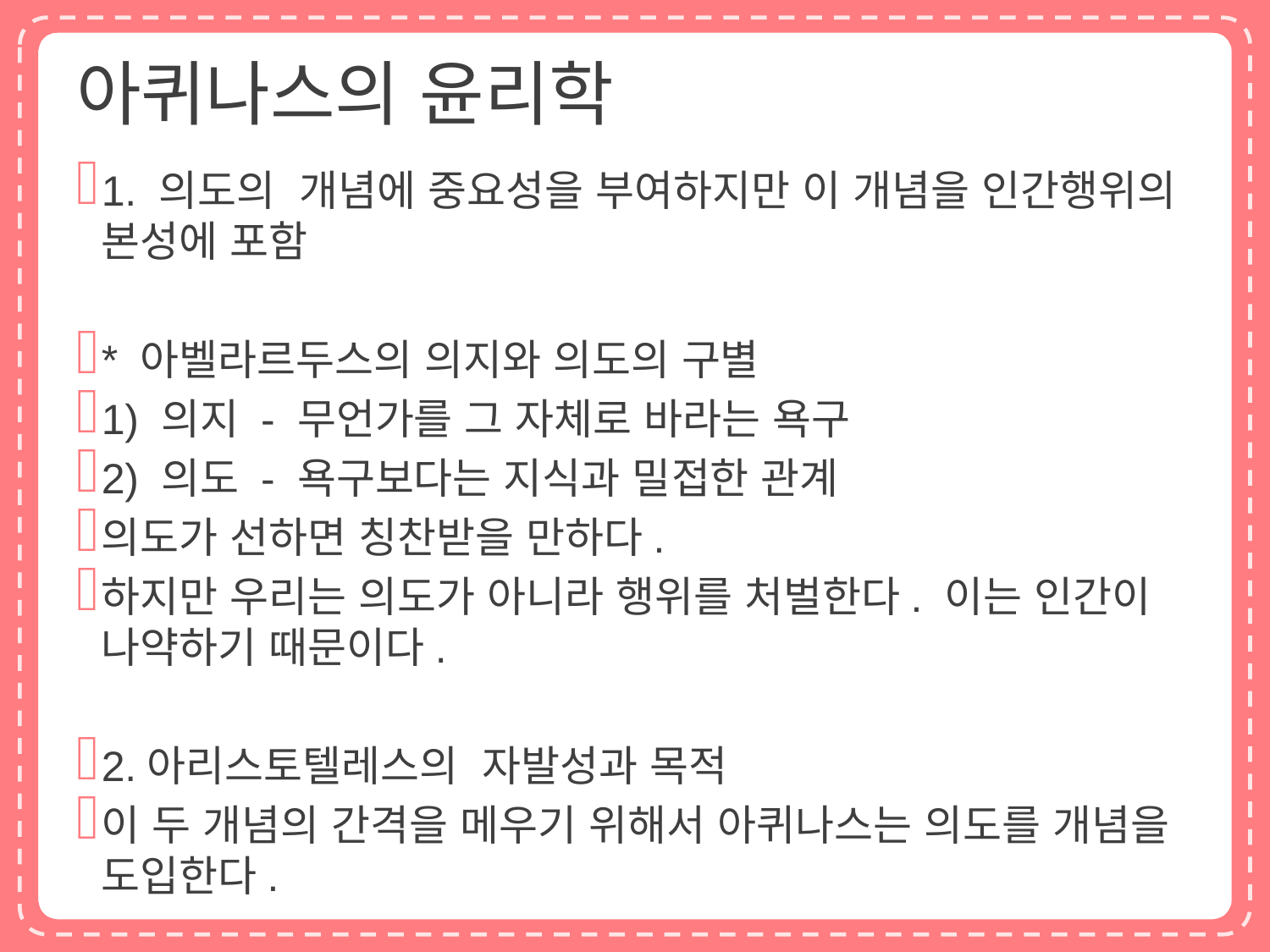

# 아퀴나스의 윤리학
1. 의도의  개념에 중요성을 부여하지만 이 개념을 인간행위의 본성에 포함

* 아벨라르두스의 의지와 의도의 구별
1) 의지 - 무언가를 그 자체로 바라는 욕구
2) 의도 - 욕구보다는 지식과 밀접한 관계
의도가 선하면 칭찬받을 만하다.
하지만 우리는 의도가 아니라 행위를 처벌한다. 이는 인간이 나약하기 때문이다.

2.아리스토텔레스의  자발성과 목적
이 두 개념의 간격을 메우기 위해서 아퀴나스는 의도를 개념을 도입한다.